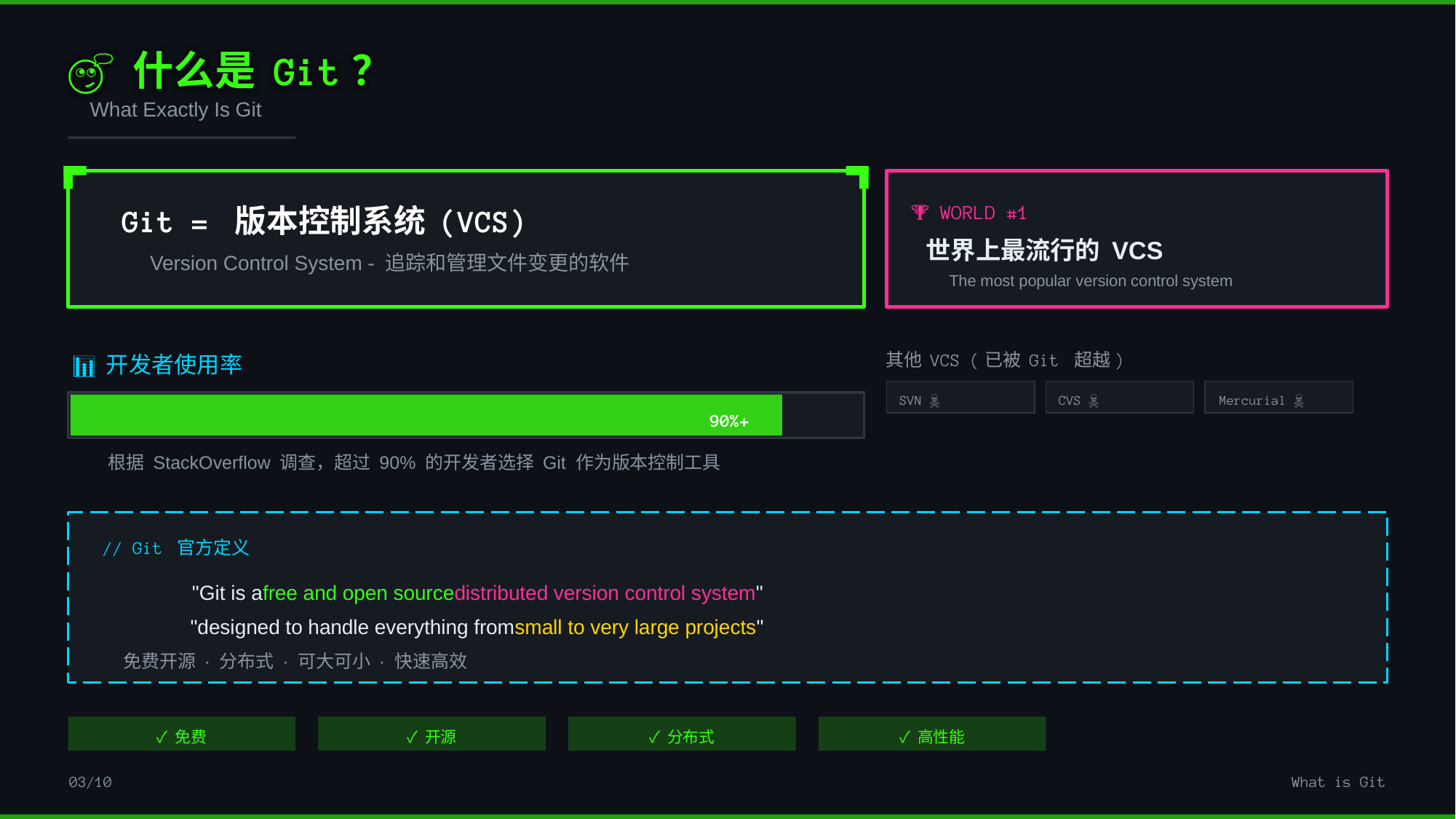

🤔 什么是 Git？
What Exactly Is Git

Git = 版本控制系统 (VCS)
Version Control System - 追踪和管理文件变更的软件

🏆 WORLD #1
世界上最流行的 VCS
The most popular version control system
其他 VCS (已被 Git 超越)

SVN ☠️
CVS ☠️
Mercurial ☠️
📊 开发者使用率

90%+
根据 StackOverflow 调查，超过 90% 的开发者选择 Git 作为版本控制工具

// Git 官方定义
"Git is afree and open sourcedistributed version control system"
"designed to handle everything fromsmall to very large projects"
免费开源 · 分布式 · 可大可小 · 快速高效

✓ 免费
✓ 开源
✓ 分布式
✓ 高性能
03/10
What is Git